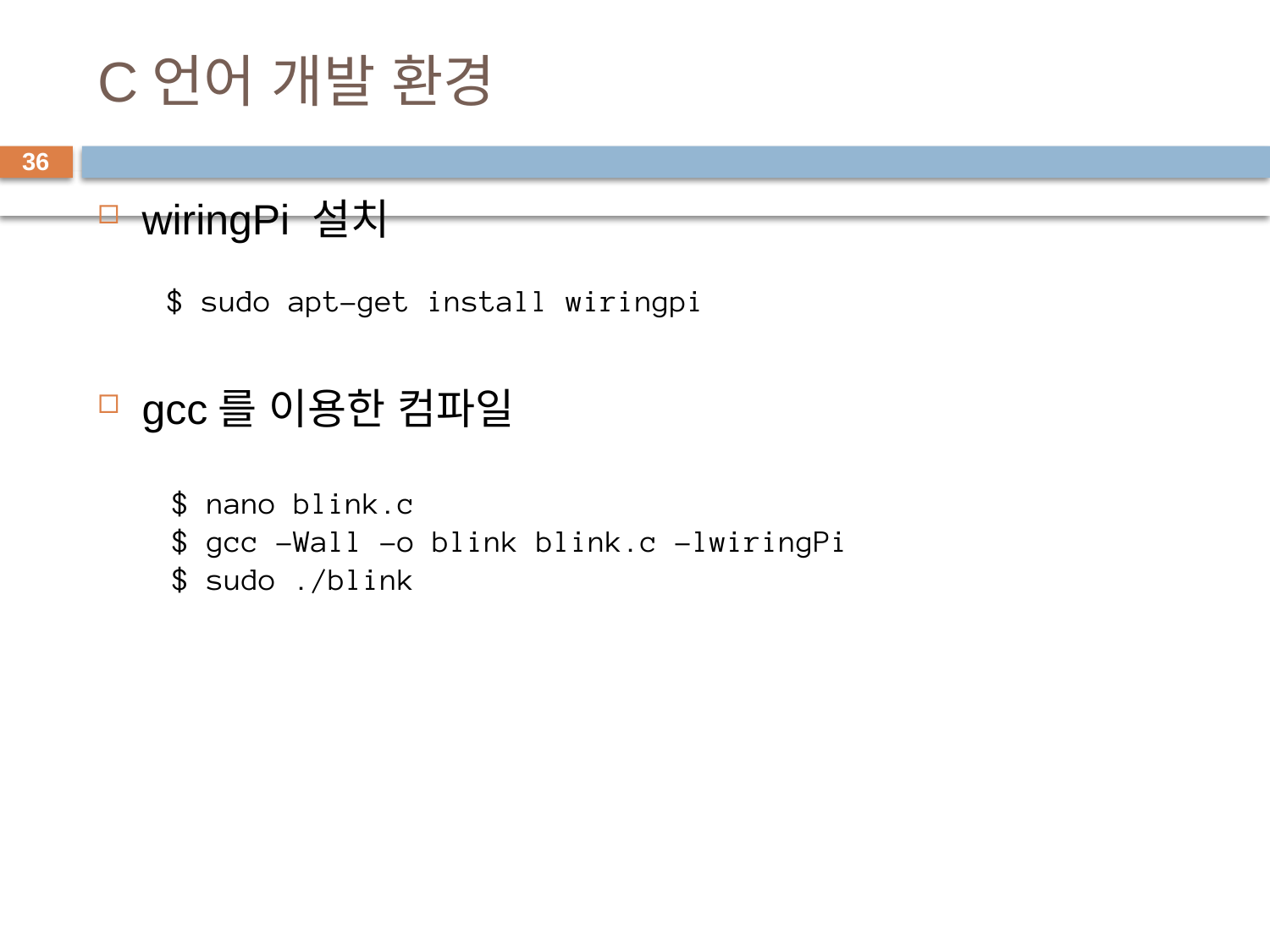

# C언어 개발 환경
36
wiringPi 설치

gcc를 이용한 컴파일
$ sudo apt-get install wiringpi
$ nano blink.c
$ gcc -Wall -o blink blink.c -lwiringPi
$ sudo ./blink